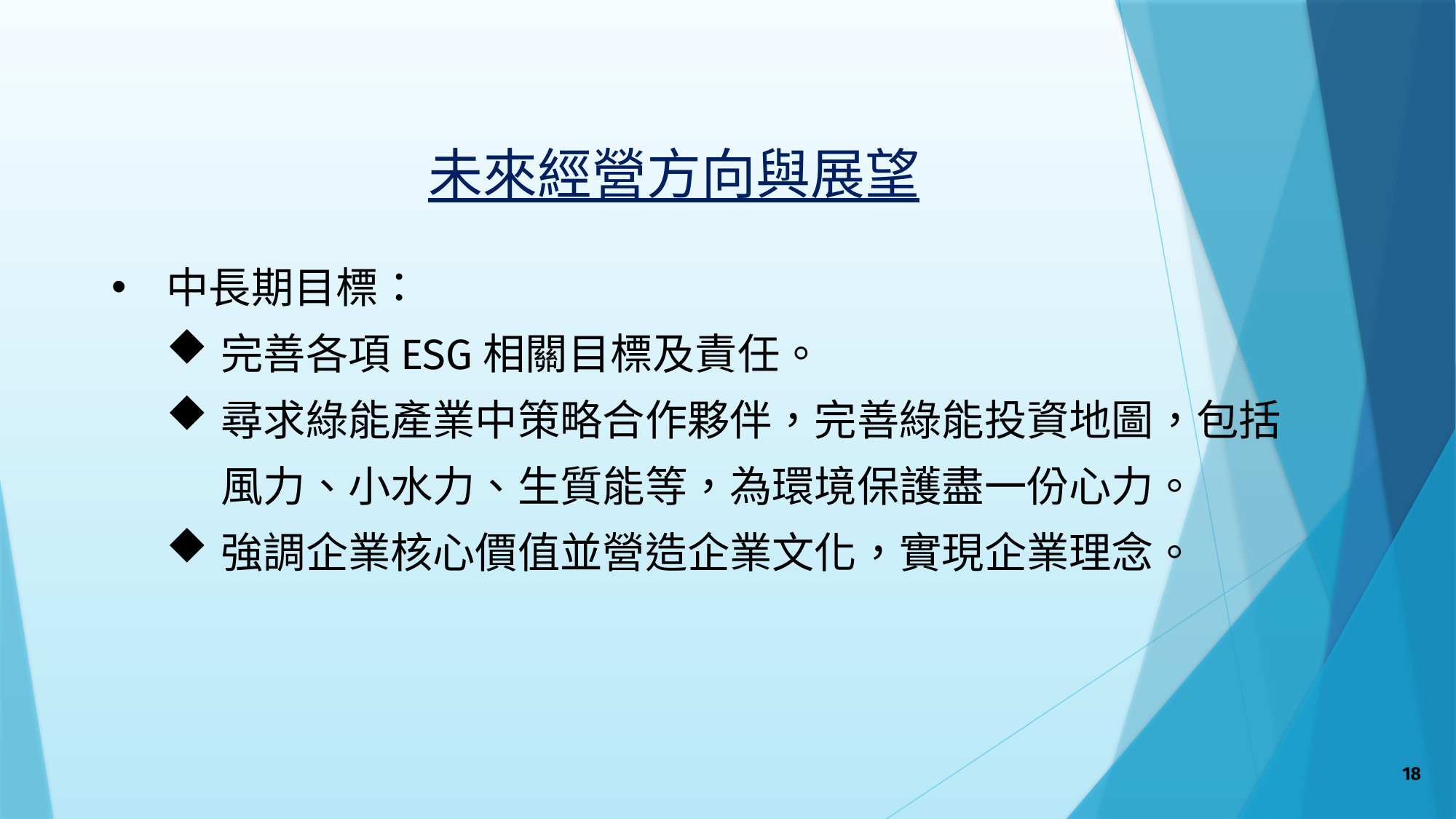

未來經營方向與展望
中長期目標：
完善各項ESG相關目標及責任。
尋求綠能產業中策略合作夥伴，完善綠能投資地圖，包括風力、小水力、生質能等，為環境保護盡一份心力。
強調企業核心價值並營造企業文化，實現企業理念。